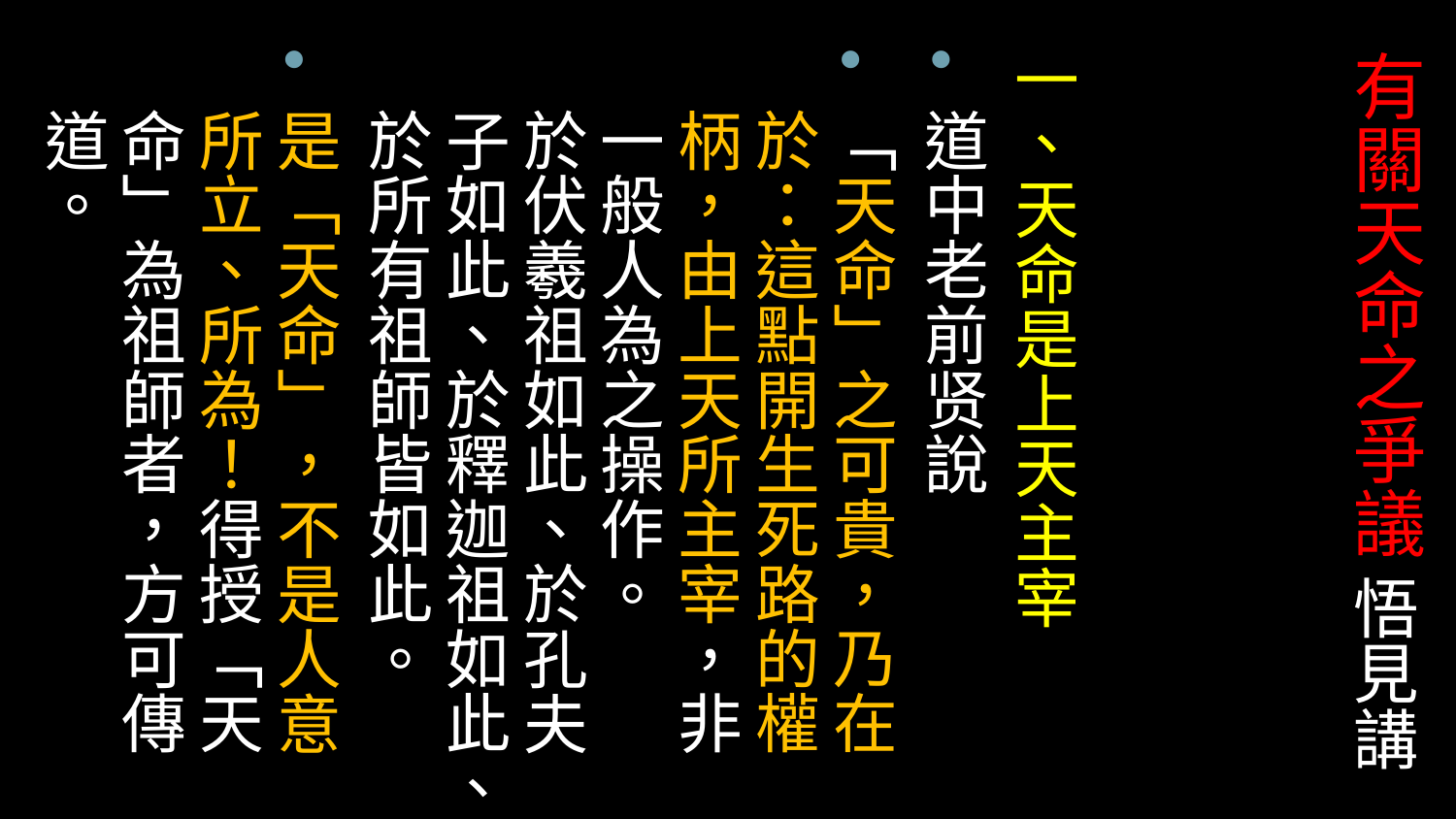

一、天命是上天主宰
道中老前贤說
「天命」之可貴，乃在於：這點開生死路的權柄，由上天所主宰，非一般人為之操作。
於伏羲祖如此、於孔夫子如此、於釋迦祖如此、於所有祖師皆如此。
是「天命」，不是人意所立、所為！得授「天命」為祖師者，方可傳道。
# 有關天命之爭議 悟見講